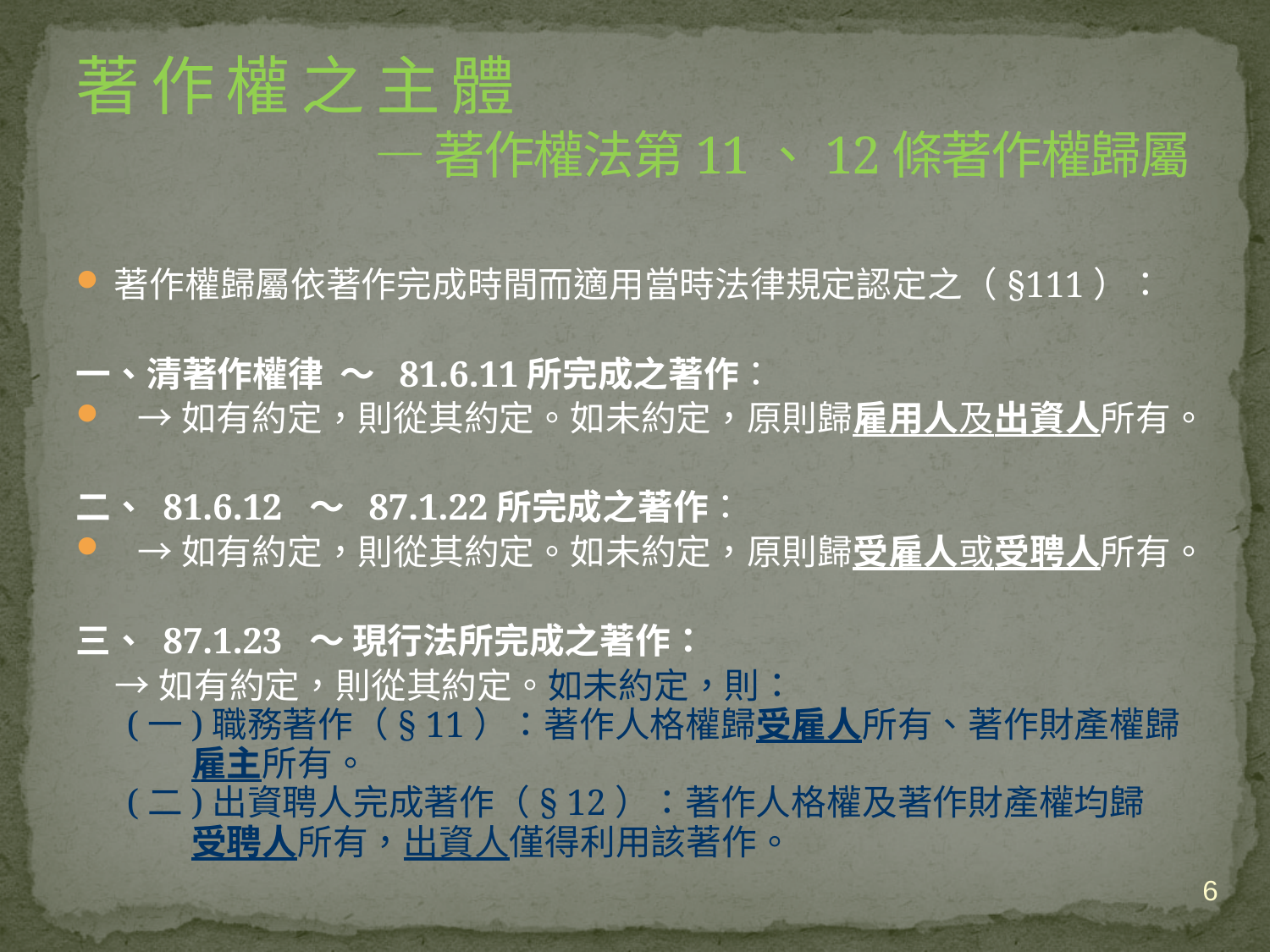

# 著 作 權 之 主 體 — 著作權法第11、12條著作權歸屬

著作權歸屬依著作完成時間而適用當時法律規定認定之（§111）：

一、清著作權律  〜  81.6.11所完成之著作：
   →如有約定，則從其約定。如未約定，原則歸雇用人及出資人所有。

二、 81.6.12  〜  87.1.22所完成之著作：
   →如有約定，則從其約定。如未約定，原則歸受雇人或受聘人所有。

三、 87.1.23  〜 現行法所完成之著作：
     →如有約定，則從其約定。如未約定，則：
(一)職務著作（§ 11）：著作人格權歸受雇人所有、著作財產權歸
       雇主所有。
(二)出資聘人完成著作（§ 12）：著作人格權及著作財產權均歸
       受聘人所有，出資人僅得利用該著作。

6